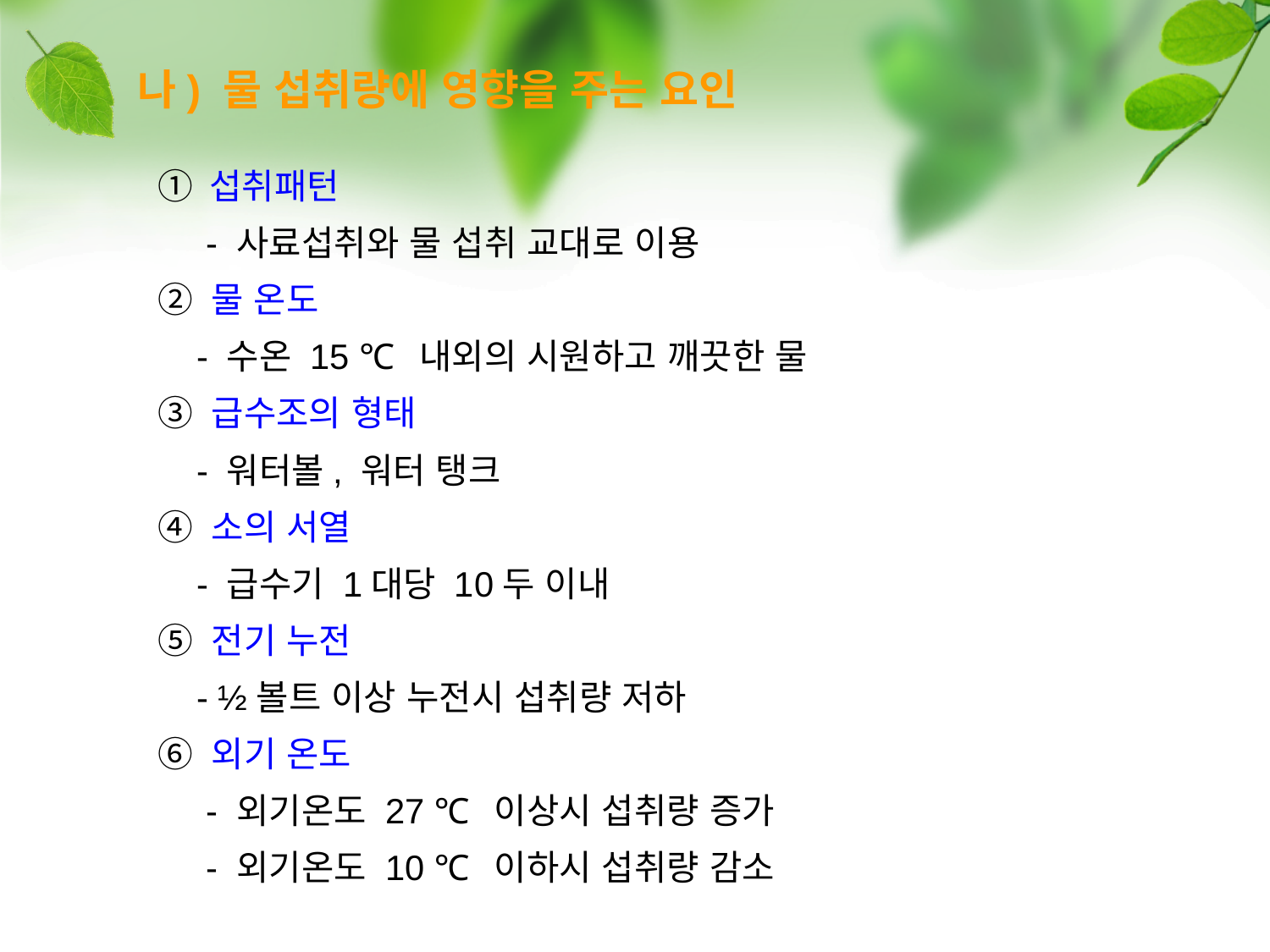

나) 물 섭취량에 영향을 주는 요인
① 섭취패턴
     - 사료섭취와 물 섭취 교대로 이용
② 물 온도
    - 수온 15 ℃ 내외의 시원하고 깨끗한 물
③ 급수조의 형태
    - 워터볼, 워터 탱크
④ 소의 서열
    - 급수기 1대당 10두 이내
⑤ 전기 누전
    - ½볼트 이상 누전시 섭취량 저하
⑥ 외기 온도
     - 외기온도 27 ℃ 이상시 섭취량 증가
     - 외기온도 10 ℃ 이하시 섭취량 감소